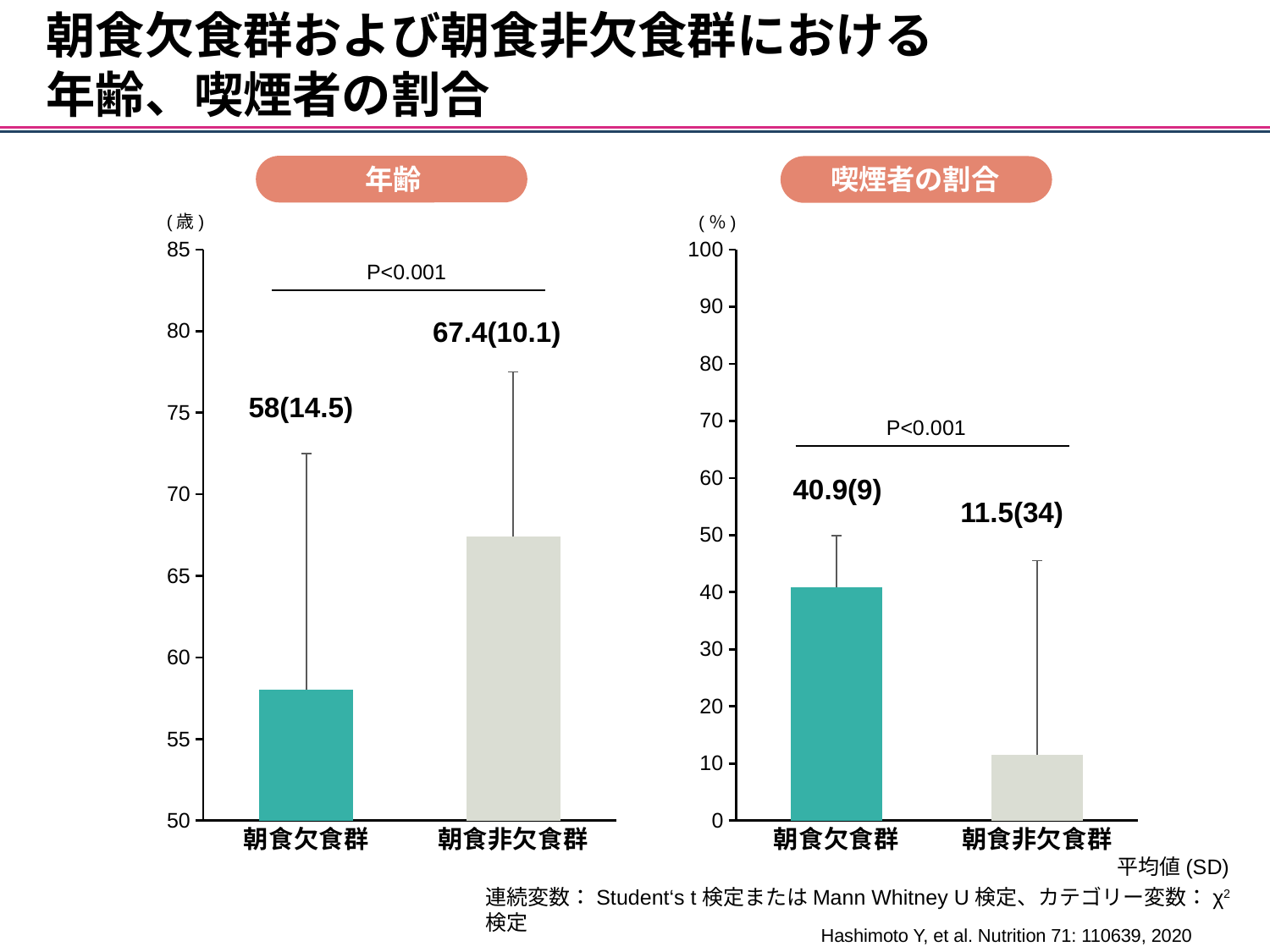

朝食欠食群および朝食非欠食群における
年齢、喫煙者の割合
年齢

喫煙者の割合

(歳)
(％)

### Chart

| Category | 系列 1 |
|---|---|
| 朝食欠食群 | 58.0 |
| 朝食非欠食群 | 67.4 |

### Chart

| Category | 系列 1 |
|---|---|
| 朝食欠食群 | 40.9 |
| 朝食非欠食群 | 11.5 |
P<0.001
67.4(10.1)
58(14.5)
P<0.001
40.9(9)
11.5(34)
平均値(SD)
連続変数：Student‘s t検定またはMann Whitney U検定、カテゴリー変数：χ2検定
Hashimoto Y, et al. Nutrition 71: 110639, 2020